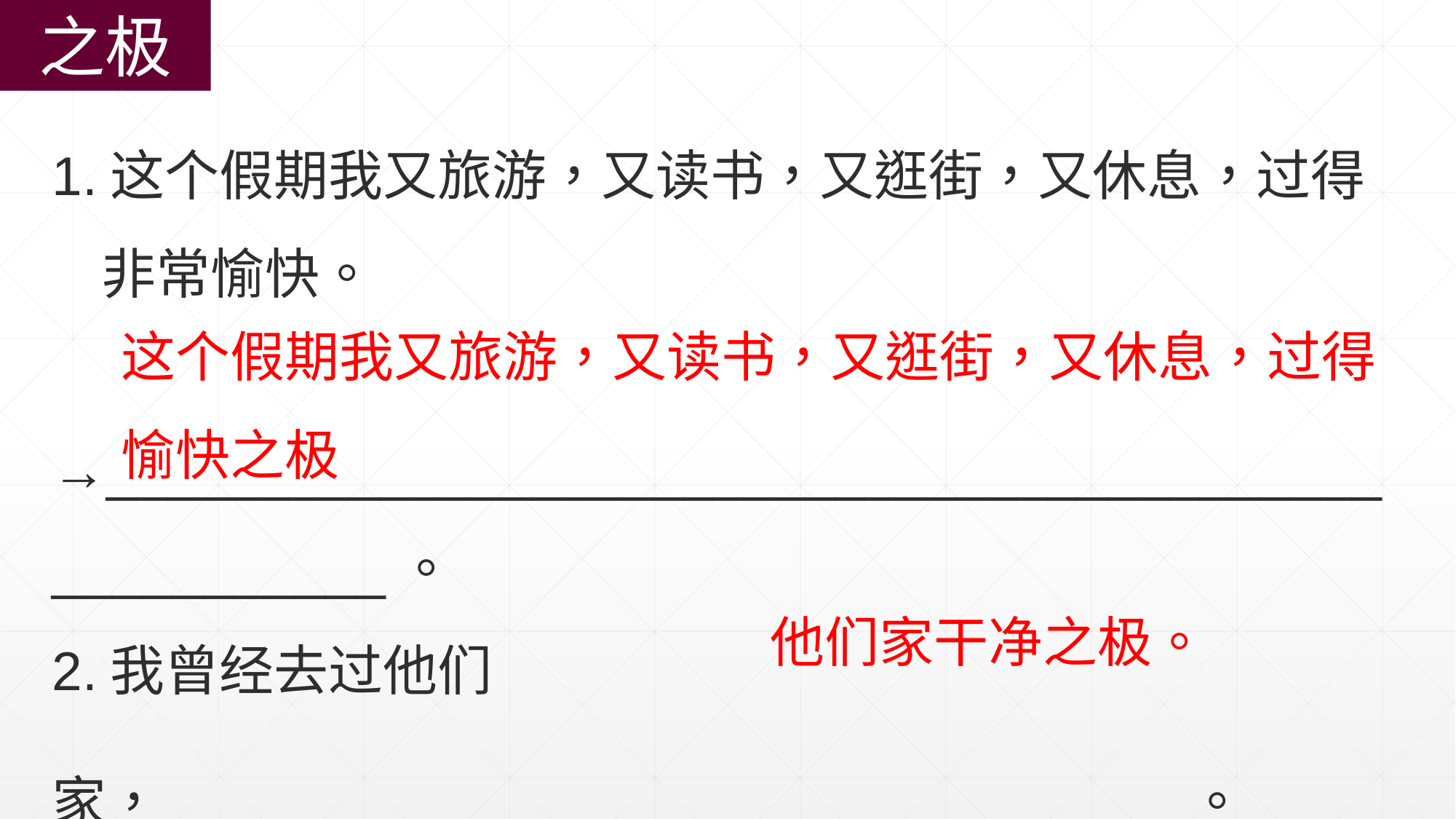

之极
1.这个假期我又旅游，又读书，又逛街，又休息，过得
   非常愉快。

→_____________________________________________________。
这个假期我又旅游，又读书，又逛街，又休息，过得愉快之极
2.我曾经去过他们家，_________________________________。
他们家干净之极。